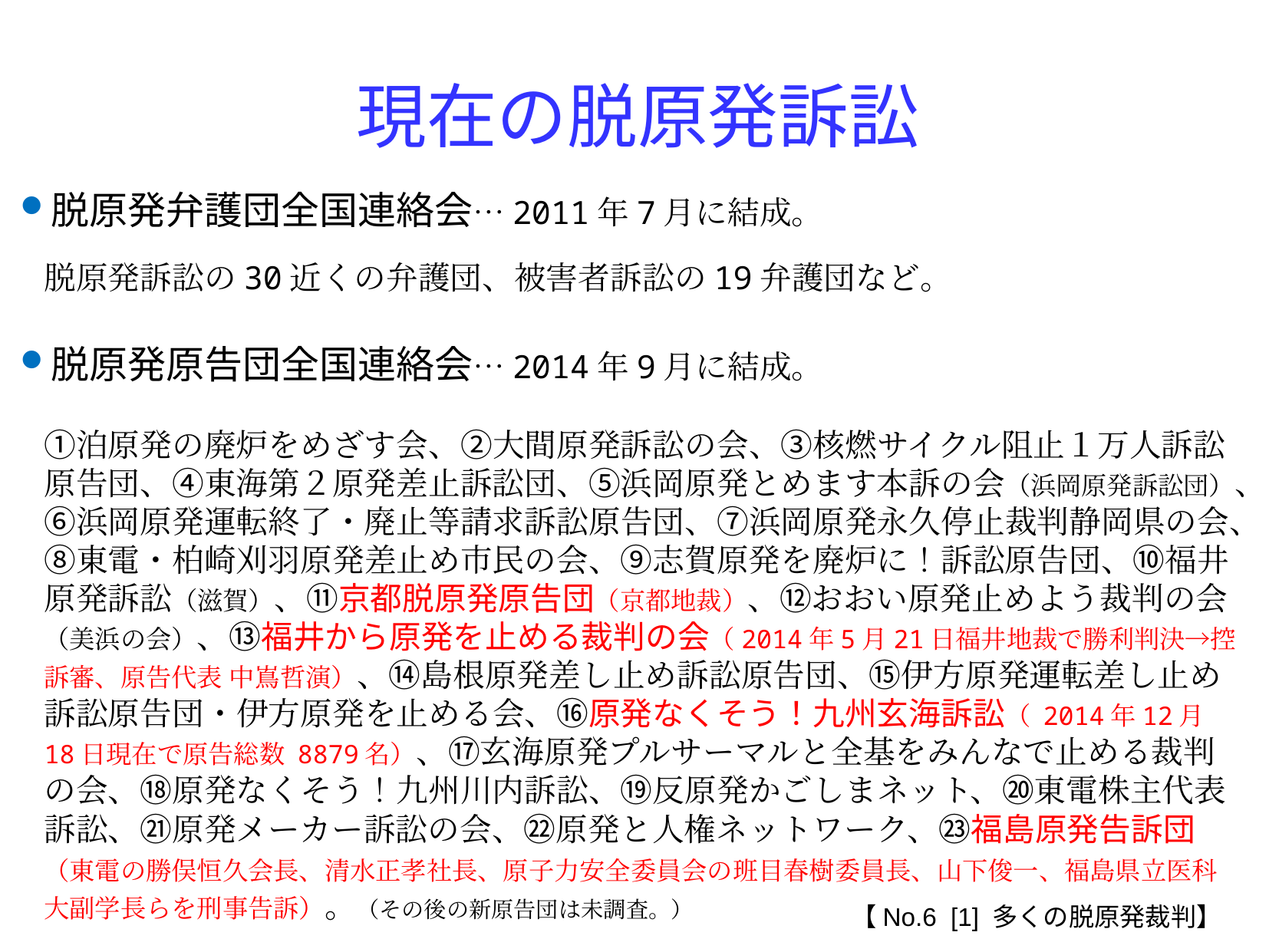

現在の脱原発訴訟
脱原発弁護団全国連絡会…2011年7月に結成。
脱原発訴訟の30近くの弁護団、被害者訴訟の19弁護団など。

脱原発原告団全国連絡会…2014年9月に結成。
　
①泊原発の廃炉をめざす会、②大間原発訴訟の会、③核燃サイクル阻止１万人訴訟原告団、④東海第２原発差止訴訟団、⑤浜岡原発とめます本訴の会（浜岡原発訴訟団）、⑥浜岡原発運転終了・廃止等請求訴訟原告団、⑦浜岡原発永久停止裁判静岡県の会、⑧東電・柏崎刈羽原発差止め市民の会、⑨志賀原発を廃炉に！訴訟原告団、⑩福井原発訴訟（滋賀）、⑪京都脱原発原告団（京都地裁）、⑫おおい原発止めよう裁判の会（美浜の会）、⑬福井から原発を止める裁判の会（2014年5月21日福井地裁で勝利判決→控訴審、原告代表 中嶌哲演）、⑭島根原発差し止め訴訟原告団、⑮伊方原発運転差し止め訴訟原告団・伊方原発を止める会、⑯原発なくそう！九州玄海訴訟（ 2014年12月18日現在で原告総数 8879名）、⑰玄海原発プルサーマルと全基をみんなで止める裁判の会、⑱原発なくそう！九州川内訴訟、⑲反原発かごしまネット、⑳東電株主代表訴訟、㉑原発メーカー訴訟の会、㉒原発と人権ネットワーク、㉓福島原発告訴団（東電の勝俣恒久会長、清水正孝社長、原子力安全委員会の班目春樹委員長、山下俊一、福島県立医科大副学長らを刑事告訴）。（その後の新原告団は未調査。）

【No.6  [1] 多くの脱原発裁判】